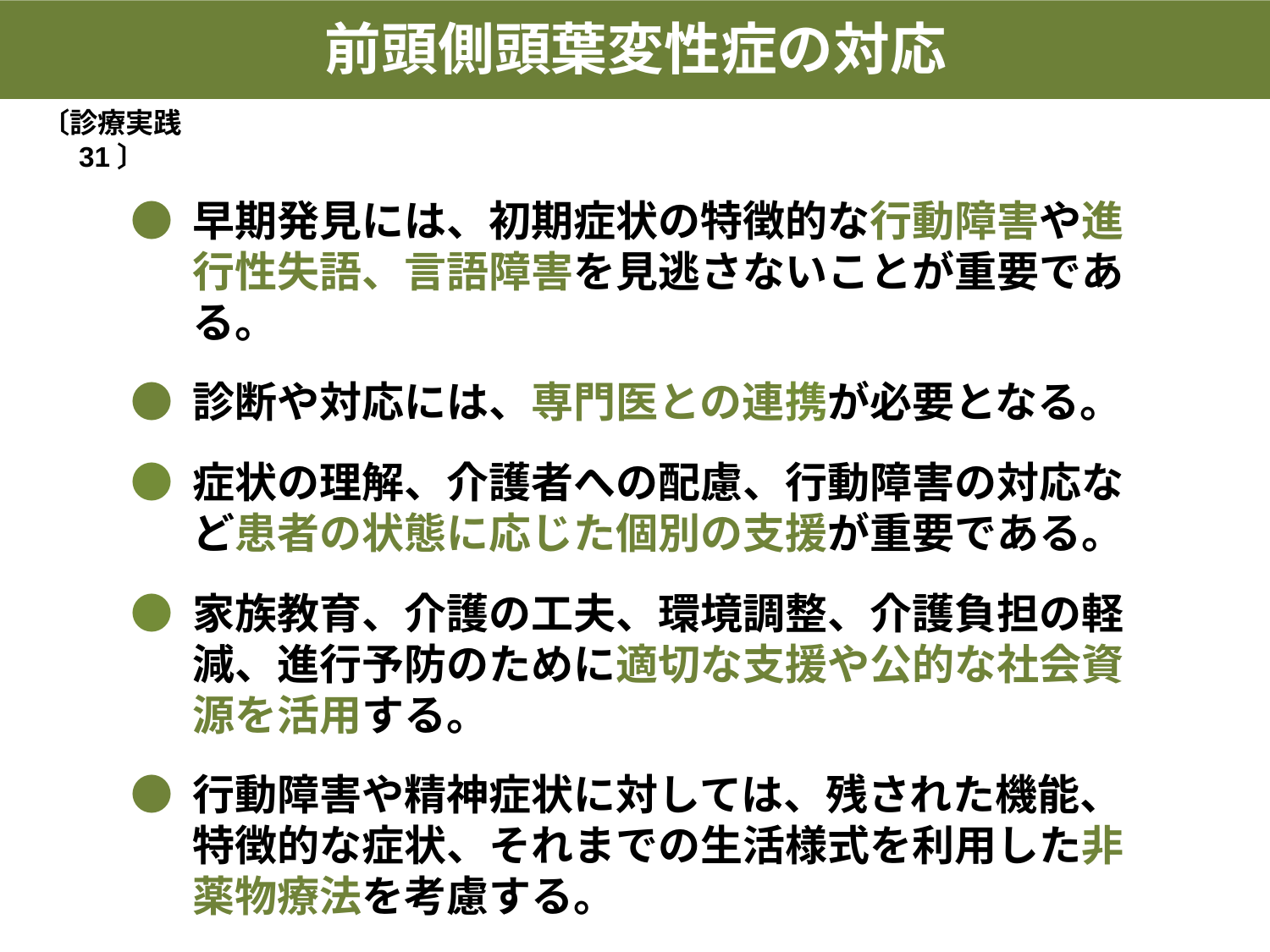

前頭側頭葉変性症の対応
〔診療実践 31〕
● 早期発見には、初期症状の特徴的な行動障害や進行性失語、言語障害を見逃さないことが重要である。
● 診断や対応には、専門医との連携が必要となる。
● 症状の理解、介護者への配慮、行動障害の対応など患者の状態に応じた個別の支援が重要である。
● 家族教育、介護の工夫、環境調整、介護負担の軽減、進行予防のために適切な支援や公的な社会資源を活用する。
● 行動障害や精神症状に対しては、残された機能、特徴的な症状、それまでの生活様式を利用した非薬物療法を考慮する。